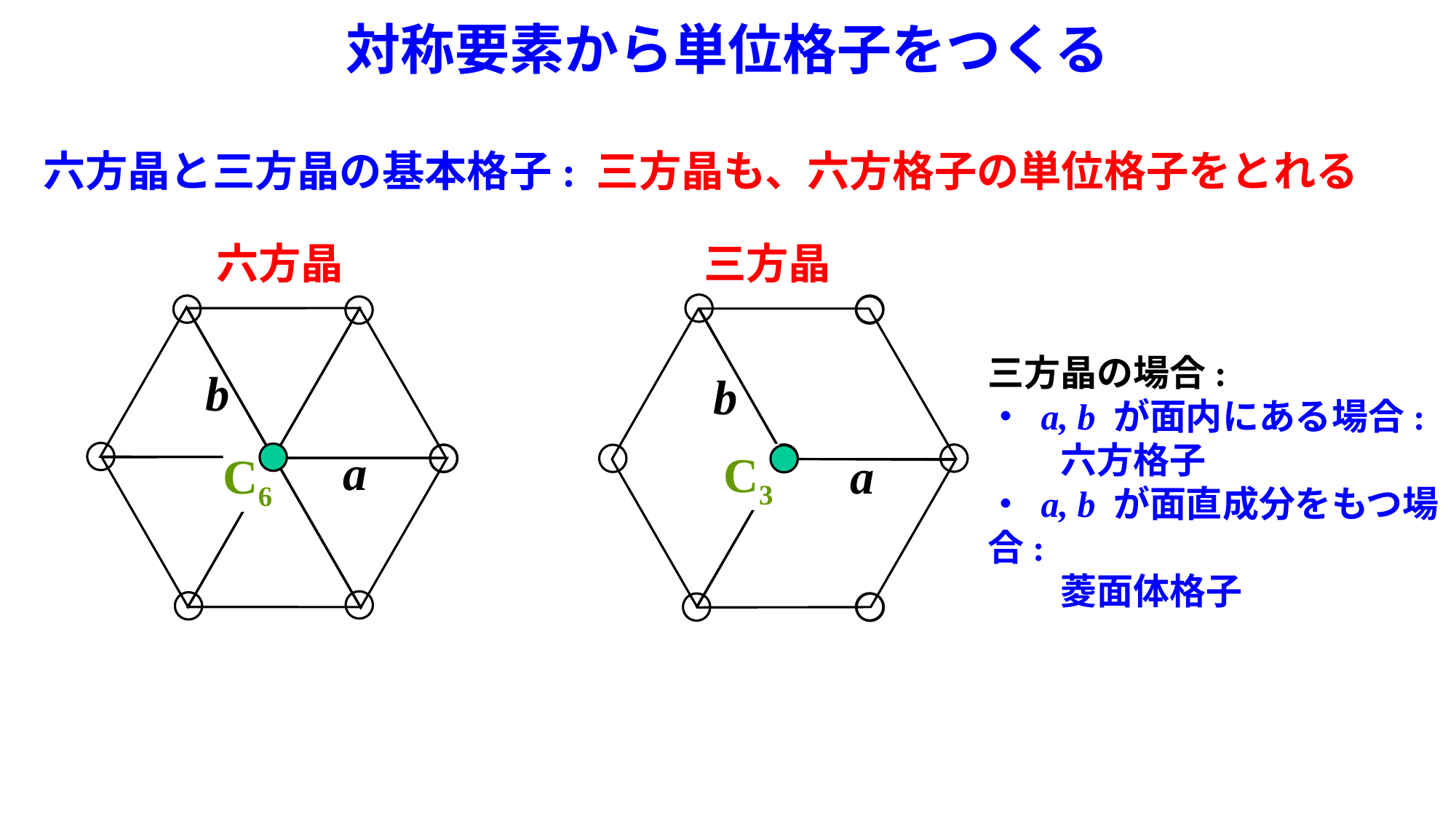

対称要素から単位格子をつくる
# 六方晶と三方晶の基本格子: 三方晶も、六方格子の単位格子をとれる
六方晶
三方晶

三方晶の場合:
・ a, b が面内にある場合:
　　六方格子
・ a, b が面直成分をもつ場合:
　　菱面体格子

b
b

a
a

C3

C6